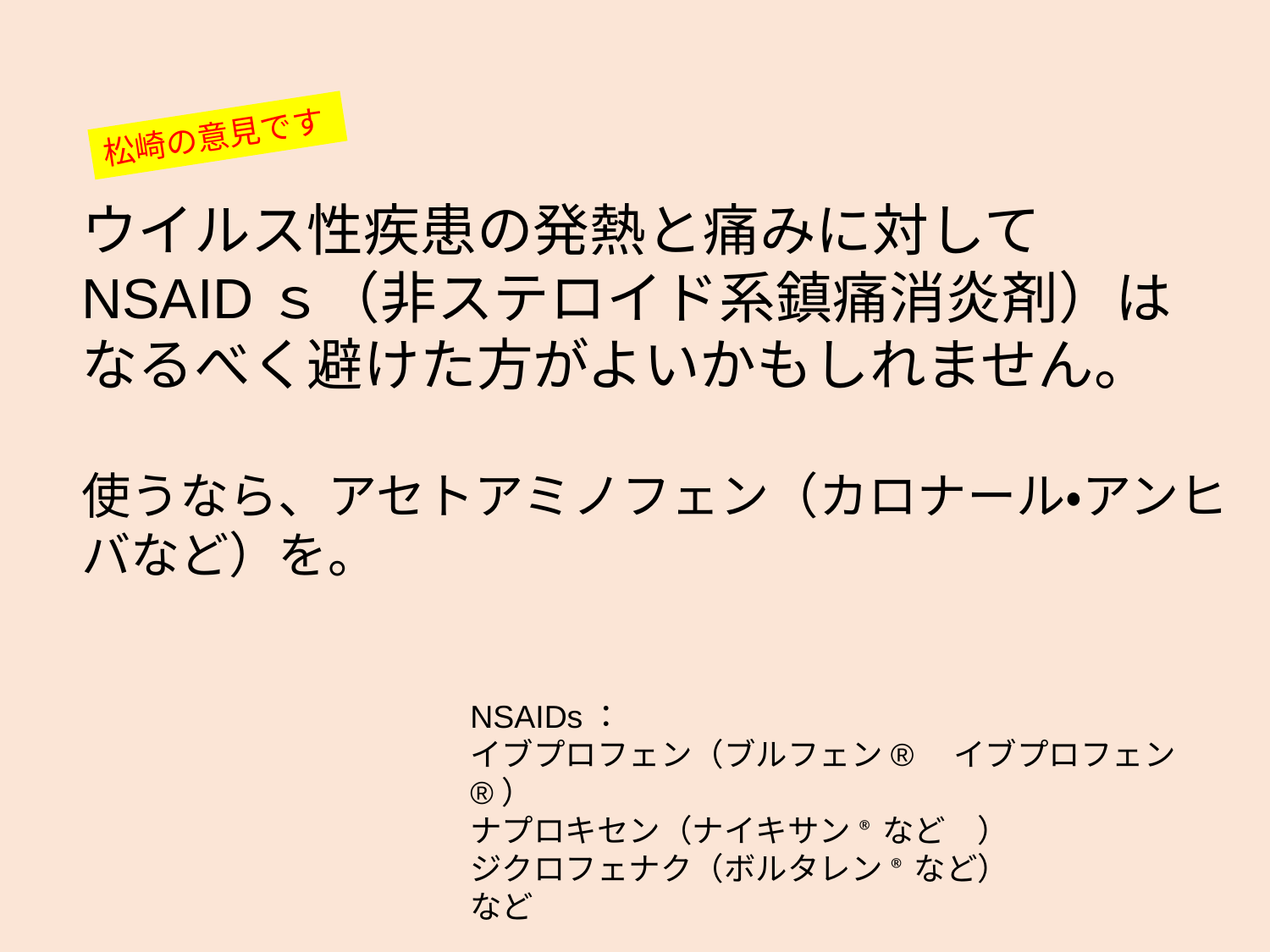

松崎の意見です
ウイルス性疾患の発熱と痛みに対して
NSAIDｓ（非ステロイド系鎮痛消炎剤）は
なるべく避けた方がよいかもしれません。

使うなら、アセトアミノフェン（カロナール・アンヒバなど）を。
NSAIDs：
イブプロフェン（ブルフェン®　イブプロフェン®）
ナプロキセン（ナイキサン®など　）
ジクロフェナク（ボルタレン®など）
など